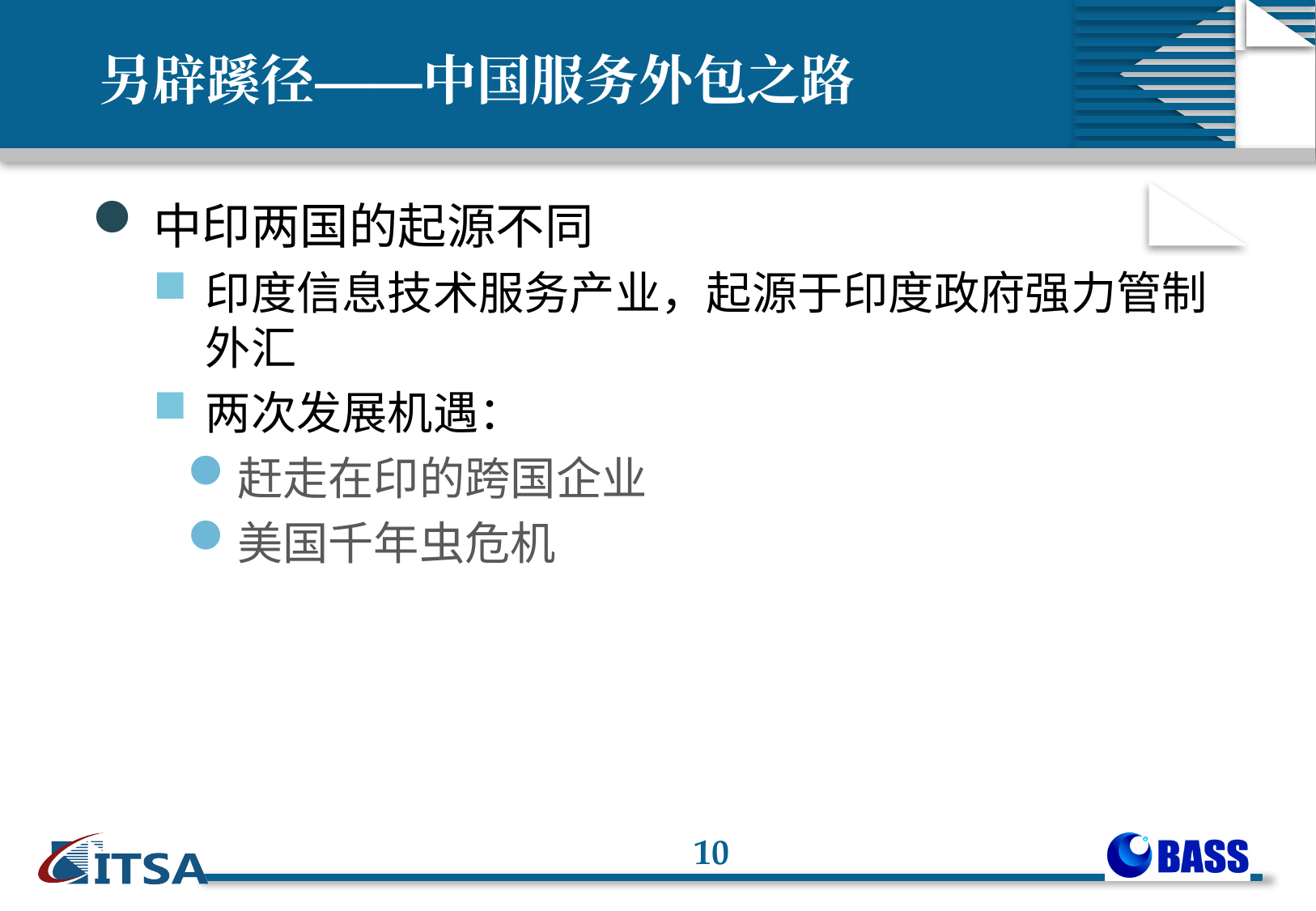

# 另辟蹊径——中国服务外包之路
中印两国的起源不同
印度信息技术服务产业，起源于印度政府强力管制外汇
两次发展机遇：
赶走在印的跨国企业
美国千年虫危机

10